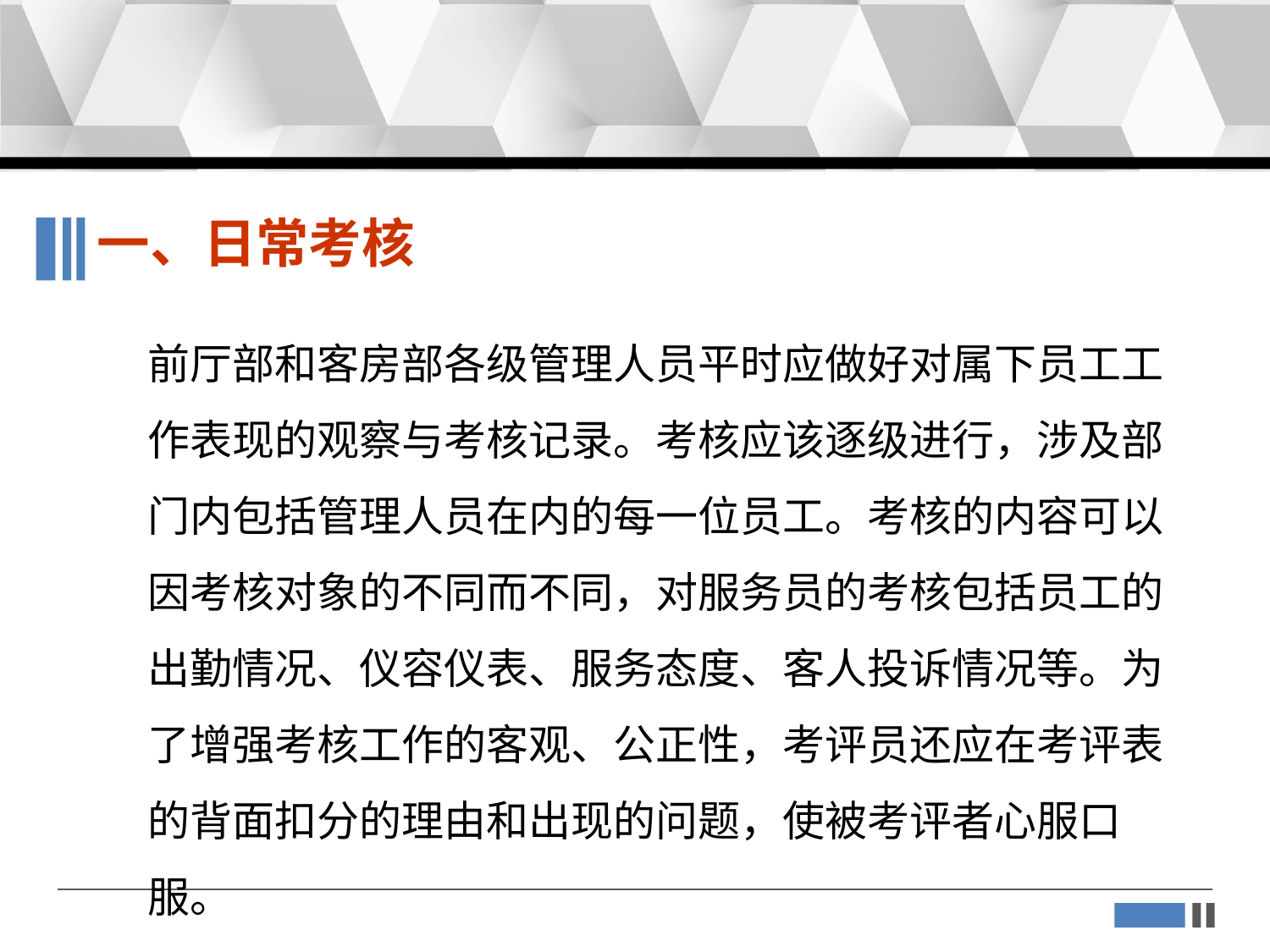

一、日常考核

前厅部和客房部各级管理人员平时应做好对属下员工工作表现的观察与考核记录。考核应该逐级进行，涉及部门内包括管理人员在内的每一位员工。考核的内容可以因考核对象的不同而不同，对服务员的考核包括员工的出勤情况、仪容仪表、服务态度、客人投诉情况等。为了增强考核工作的客观、公正性，考评员还应在考评表的背面扣分的理由和出现的问题，使被考评者心服口服。